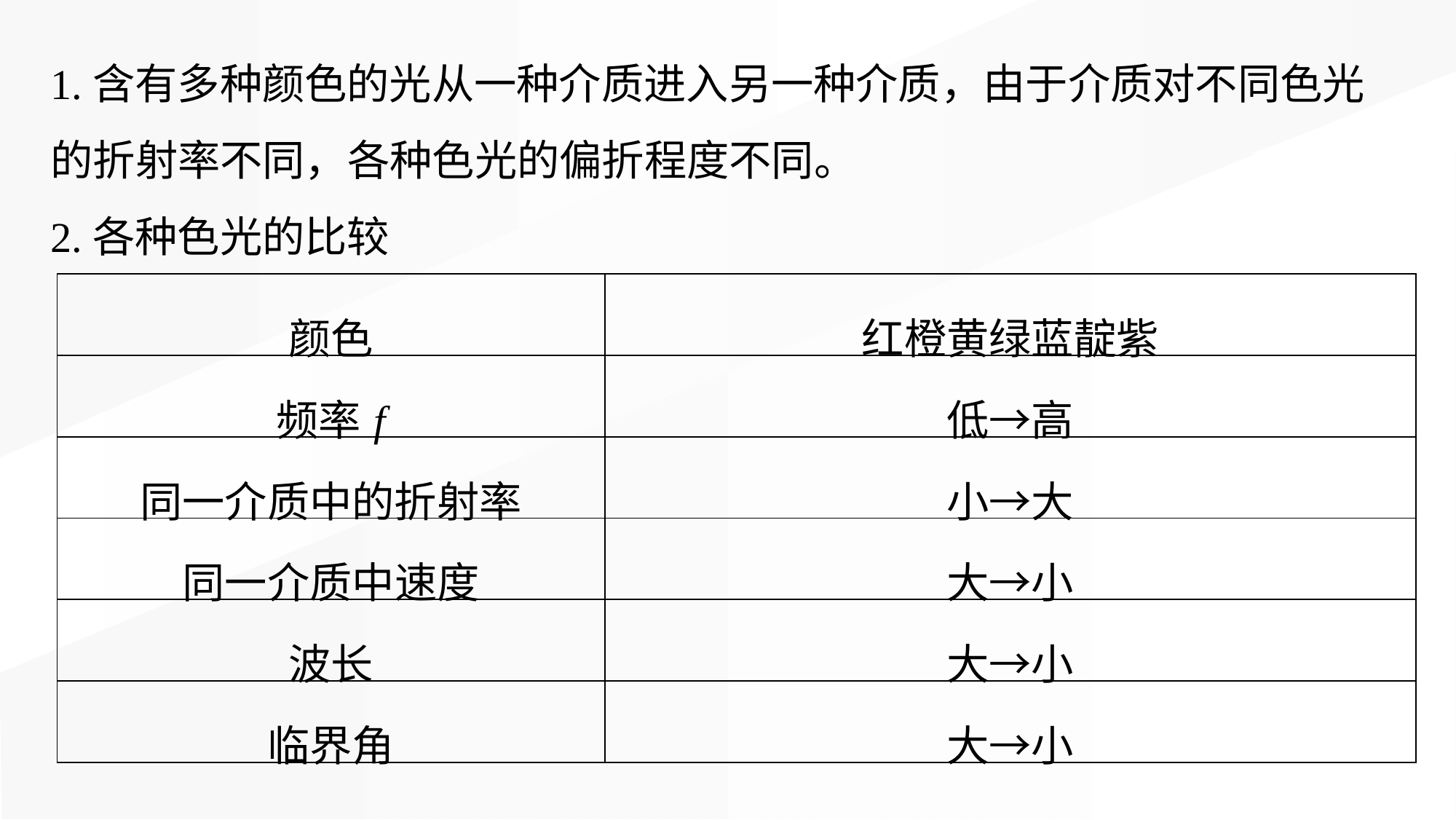

1.含有多种颜色的光从一种介质进入另一种介质，由于介质对不同色光的折射率不同，各种色光的偏折程度不同。
2.各种色光的比较
| 颜色 | 红橙黄绿蓝靛紫 |
| --- | --- |
| 频率f | 低→高 |
| 同一介质中的折射率 | 小→大 |
| 同一介质中速度 | 大→小 |
| 波长 | 大→小 |
| 临界角 | 大→小 |